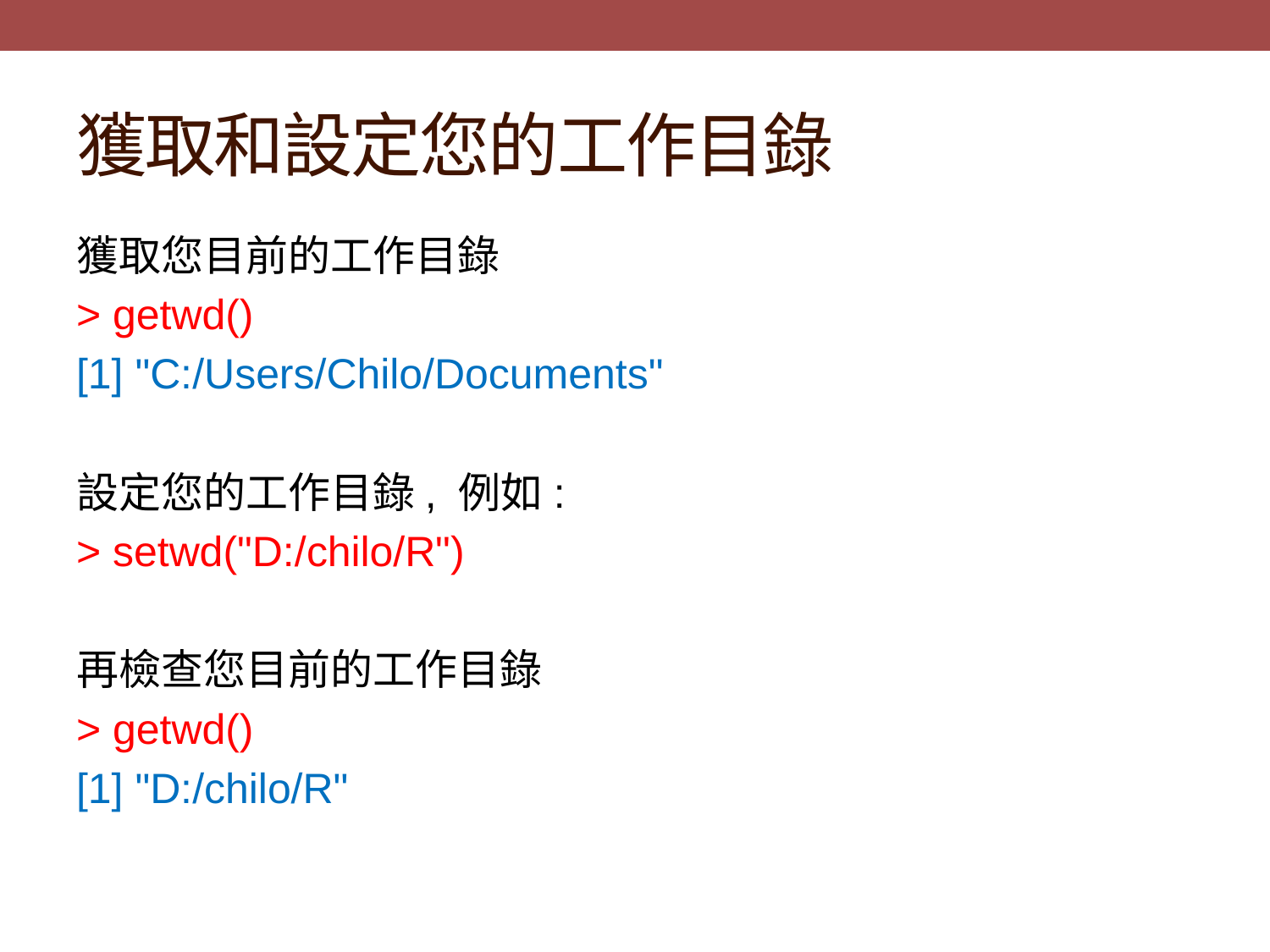

# 獲取和設定您的工作目錄
獲取您目前的工作目錄
> getwd()
[1] "C:/Users/Chilo/Documents"

設定您的工作目錄, 例如:
> setwd("D:/chilo/R")

再檢查您目前的工作目錄
> getwd()
[1] "D:/chilo/R"